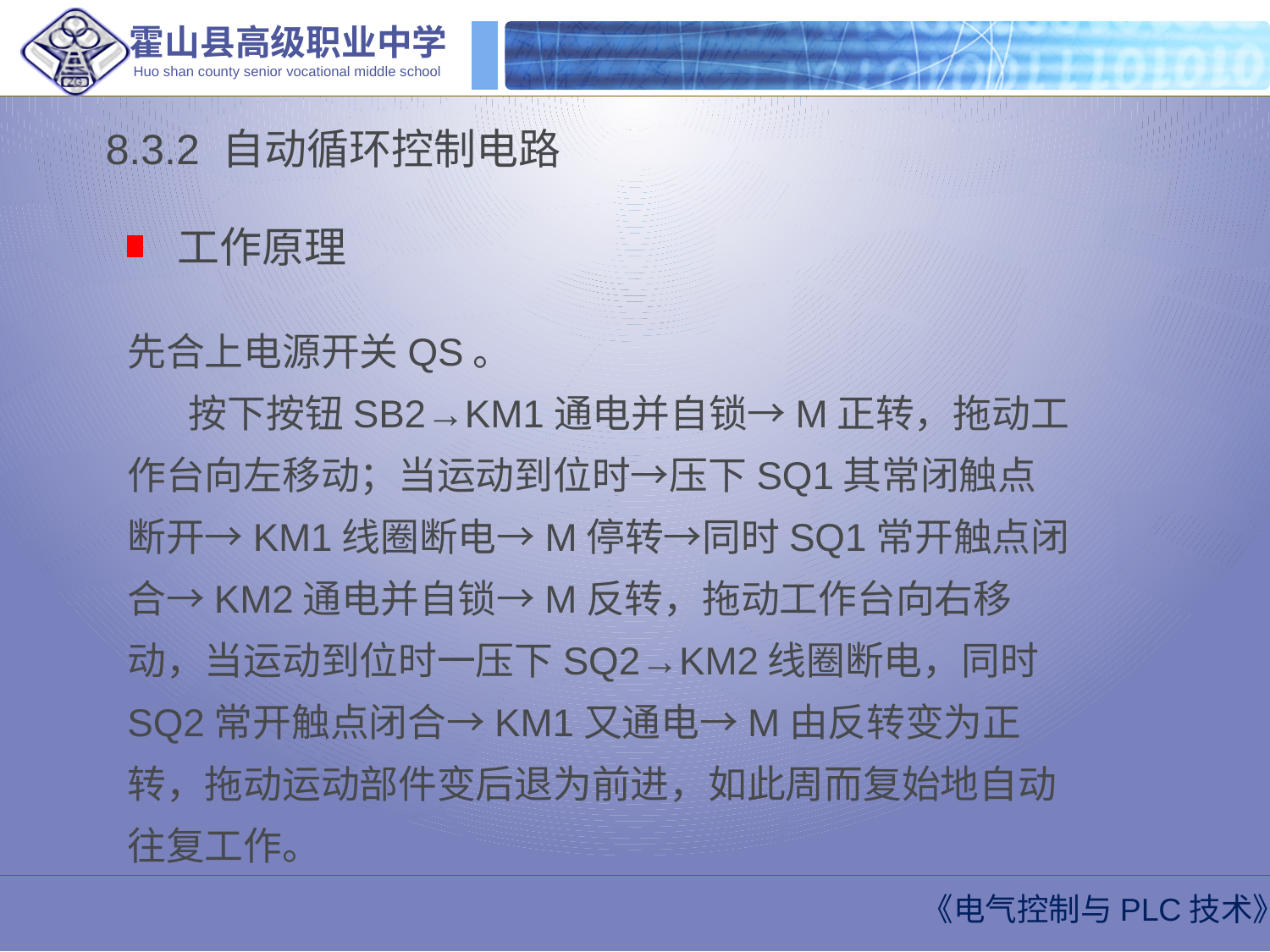

8.3.2 自动循环控制电路
工作原理

先合上电源开关QS。
      按下按钮SB2→KM1通电并自锁→M正转，拖动工作台向左移动；当运动到位时→压下SQ1其常闭触点断开→KM1线圈断电→M停转→同时SQ1常开触点闭合→KM2通电并自锁→M反转，拖动工作台向右移动，当运动到位时一压下SQ2→KM2线圈断电，同时SQ2常开触点闭合→KM1又通电→M由反转变为正转，拖动运动部件变后退为前进，如此周而复始地自动往复工作。